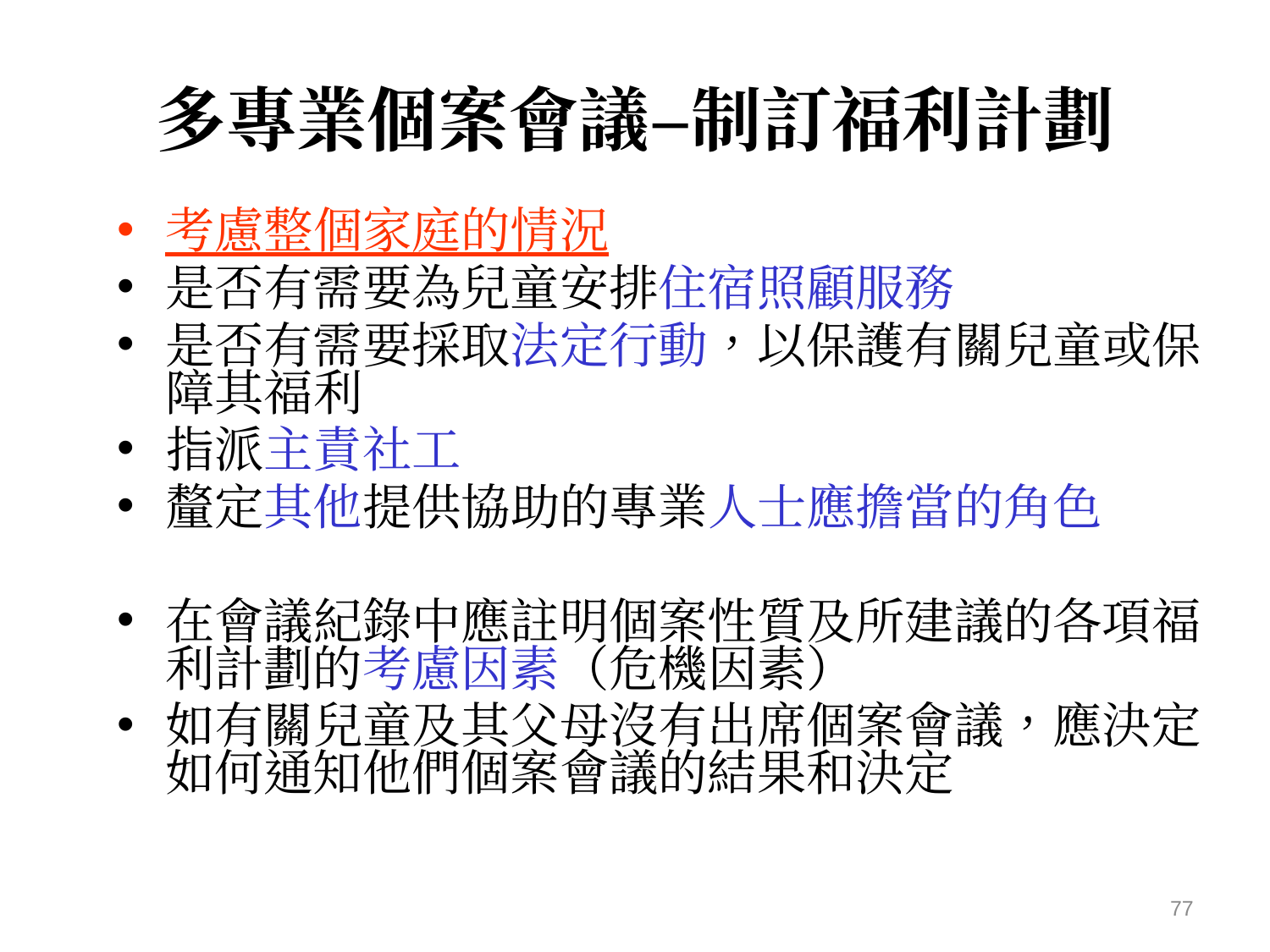

# 多專業個案會議–制訂福利計劃
考慮整個家庭的情況
是否有需要為兒童安排住宿照顧服務
是否有需要採取法定行動，以保護有關兒童或保障其福利
指派主責社工
釐定其他提供協助的專業人士應擔當的角色

在會議紀錄中應註明個案性質及所建議的各項福利計劃的考慮因素（危機因素）
如有關兒童及其父母沒有出席個案會議，應決定如何通知他們個案會議的結果和決定

77